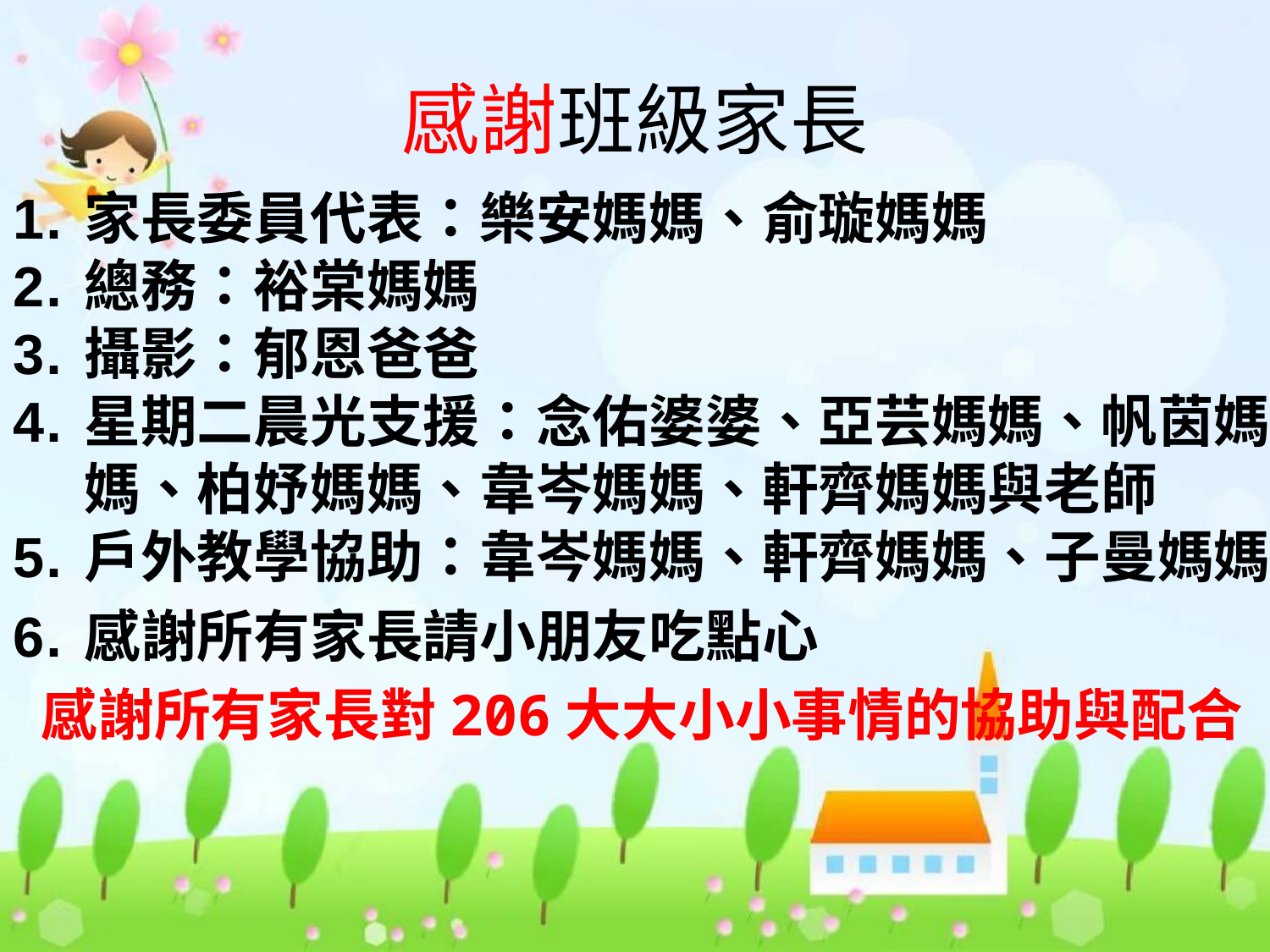

# 感謝班級家長
家長委員代表：樂安媽媽、俞璇媽媽
總務：裕棠媽媽
攝影：郁恩爸爸
星期二晨光支援：念佑婆婆、亞芸媽媽、帆茵媽媽、柏妤媽媽、韋岑媽媽、軒齊媽媽與老師
戶外教學協助：韋岑媽媽、軒齊媽媽、子曼媽媽
感謝所有家長請小朋友吃點心
感謝所有家長對206大大小小事情的協助與配合